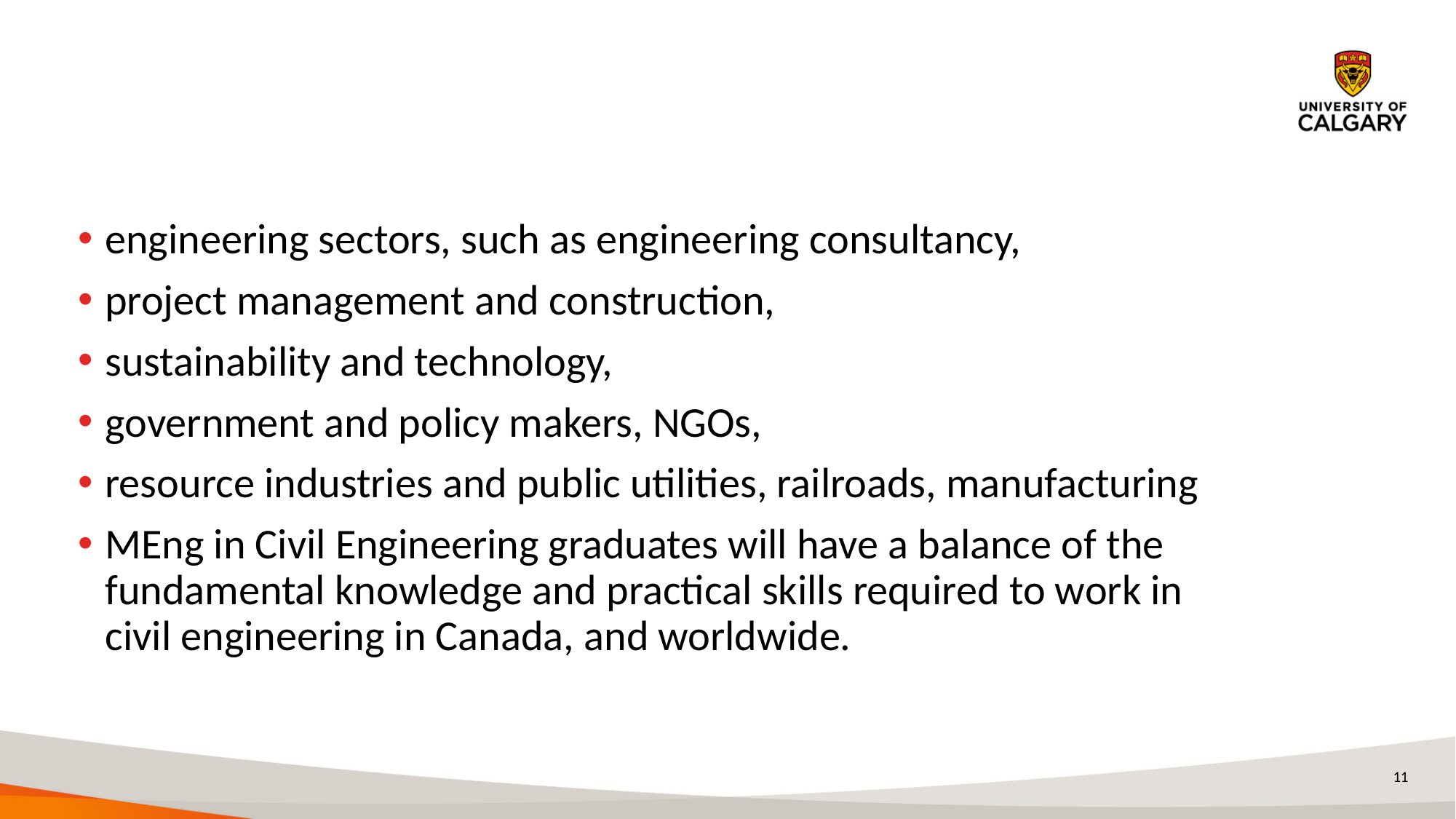

# Civil Engineering 土木工程
engineering sectors, such as engineering consultancy,
project management and construction,
sustainability and technology,
government and policy makers, NGOs,
resource industries and public utilities, railroads, manufacturing
MEng in Civil Engineering graduates will have a balance of the fundamental knowledge and practical skills required to work in civil engineering in Canada, and worldwide.
11